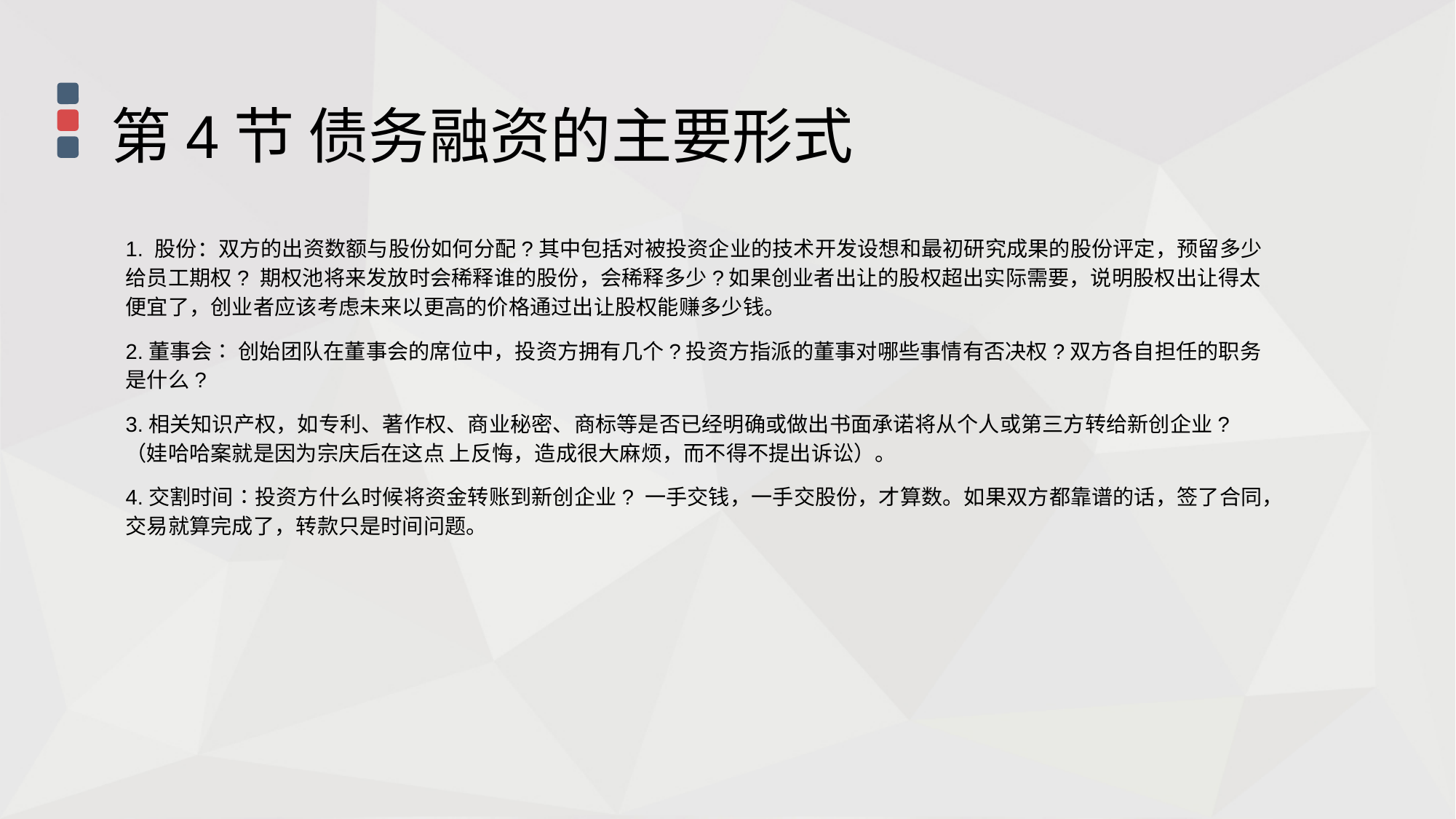

第4节 债务融资的主要形式
1. 股份：双方的出资数额与股份如何分配?其中包括对被投资企业的技术开发设想和最初研究成果的股份评定，预留多少给员工期权? 期权池将来发放时会稀释谁的股份，会稀释多少?如果创业者出让的股权超出实际需要，说明股权出让得太便宜了，创业者应该考虑未来以更高的价格通过出让股权能赚多少钱。
2.董事会∶ 创始团队在董事会的席位中，投资方拥有几个?投资方指派的董事对哪些事情有否决权?双方各自担任的职务是什么?
3.相关知识产权，如专利、著作权、商业秘密、商标等是否已经明确或做出书面承诺将从个人或第三方转给新创企业? （娃哈哈案就是因为宗庆后在这点 上反悔，造成很大麻烦，而不得不提出诉讼）。
4.交割时间∶投资方什么时候将资金转账到新创企业? 一手交钱，一手交股份，才算数。如果双方都靠谱的话，签了合同，交易就算完成了，转款只是时间问题。